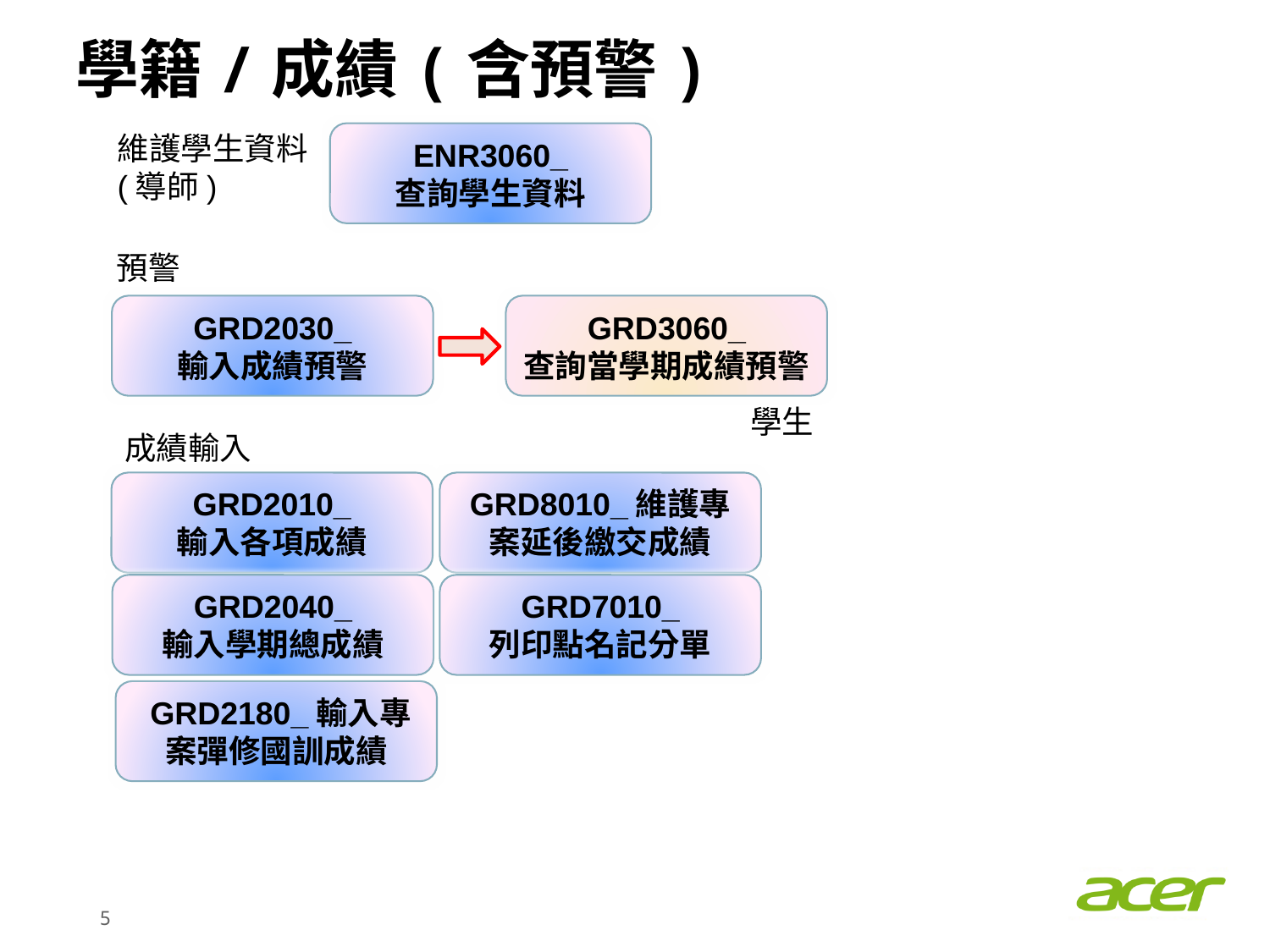

# 學籍/成績(含預警)
維護學生資料
(導師)
ENR3060_
查詢學生資料
預警
GRD2030_
輸入成績預警
GRD3060_
查詢當學期成績預警

學生
成績輸入
GRD2010_
輸入各項成績
GRD8010_維護專案延後繳交成績
GRD2040_
輸入學期總成績
GRD7010_
列印點名記分單
 GRD2180_輸入專案彈修國訓成績
5